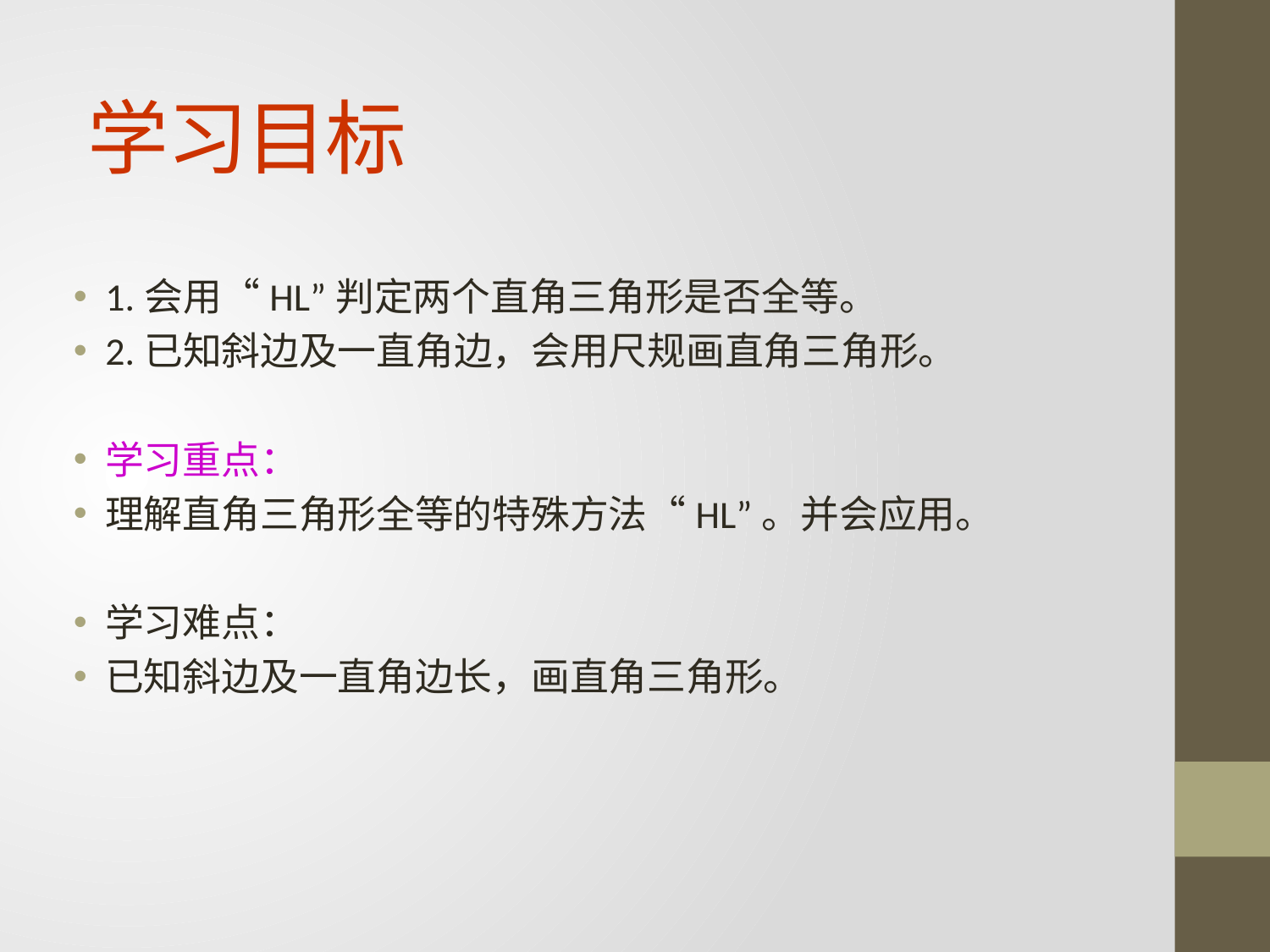

# 学习目标
1.会用“HL”判定两个直角三角形是否全等。
2.已知斜边及一直角边，会用尺规画直角三角形。

学习重点：
理解直角三角形全等的特殊方法“HL”。并会应用。

学习难点：
已知斜边及一直角边长，画直角三角形。